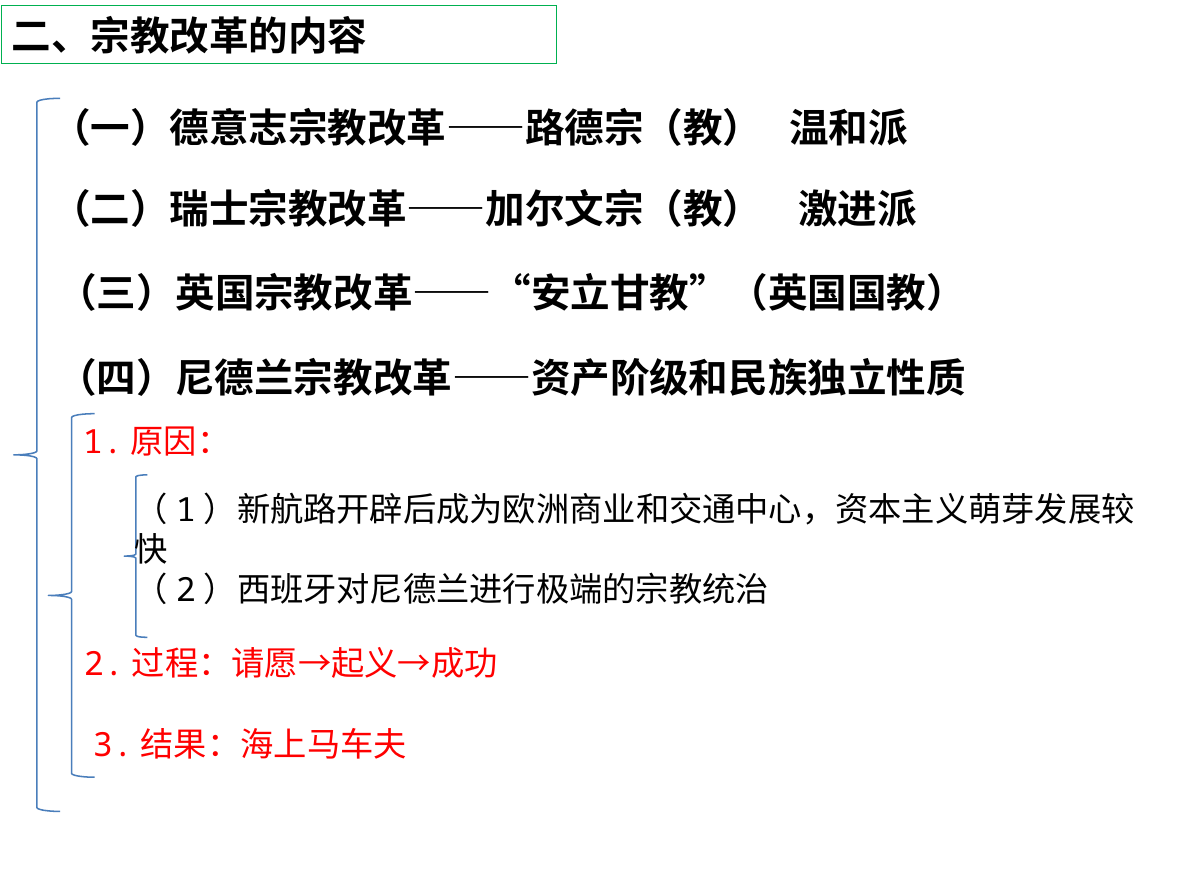

二、宗教改革的内容
（一）德意志宗教改革——路德宗（教）   温和派

（二）瑞士宗教改革——加尔文宗（教）    激进派
（三）英国宗教改革——“安立甘教”（英国国教）
（四）尼德兰宗教改革——资产阶级和民族独立性质

1.原因：

（1）新航路开辟后成为欧洲商业和交通中心，资本主义萌芽发展较快
（2）西班牙对尼德兰进行极端的宗教统治
2.过程：请愿→起义→成功
3.结果：海上马车夫